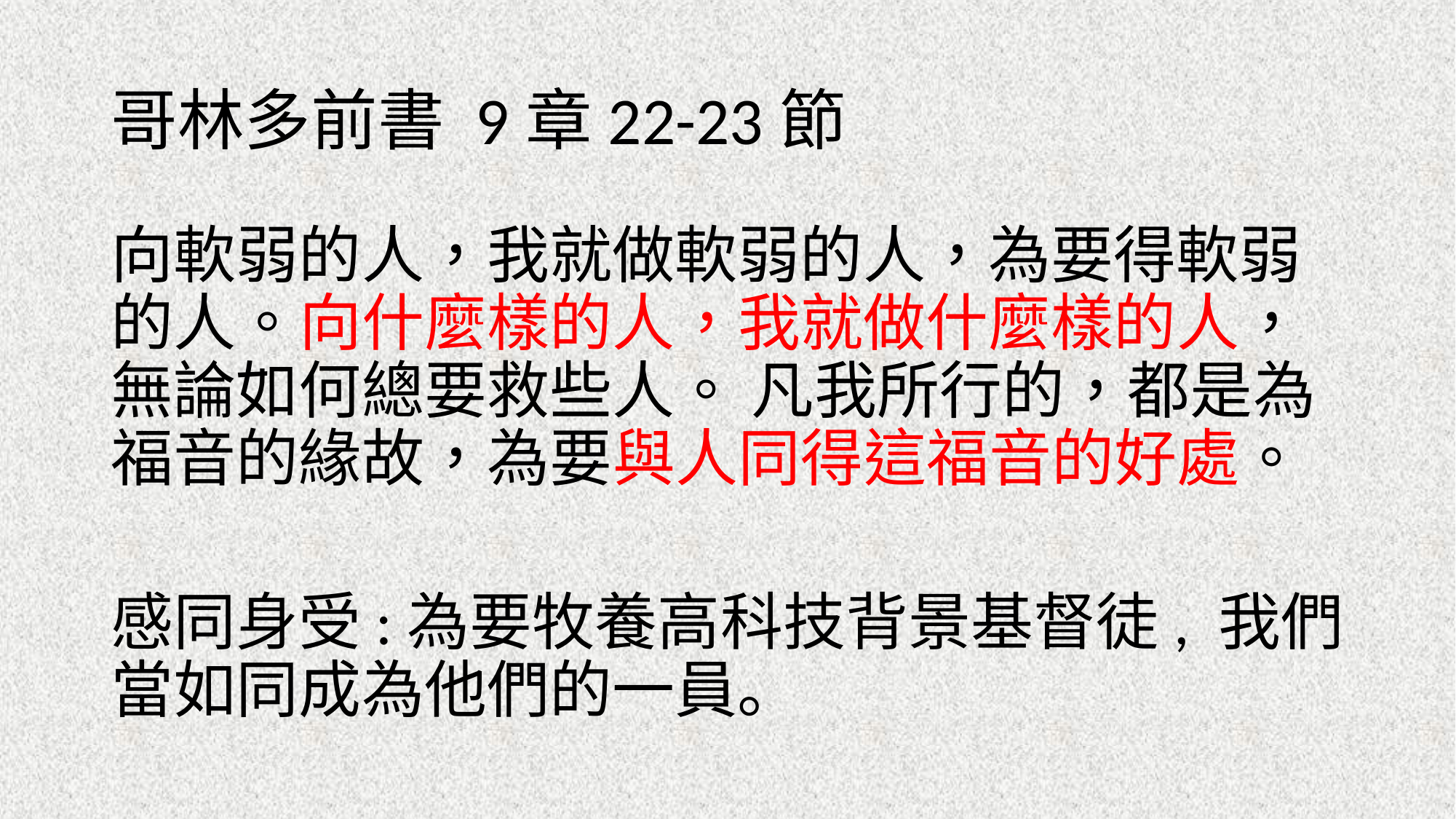

# 哥林多前書 9章22-23節
向軟弱的人，我就做軟弱的人，為要得軟弱的人。向什麼樣的人，我就做什麼樣的人，無論如何總要救些人。 凡我所行的，都是為福音的緣故，為要與人同得這福音的好處。

感同身受:為要牧養高科技背景基督徒, 我們當如同成為他們的一員。